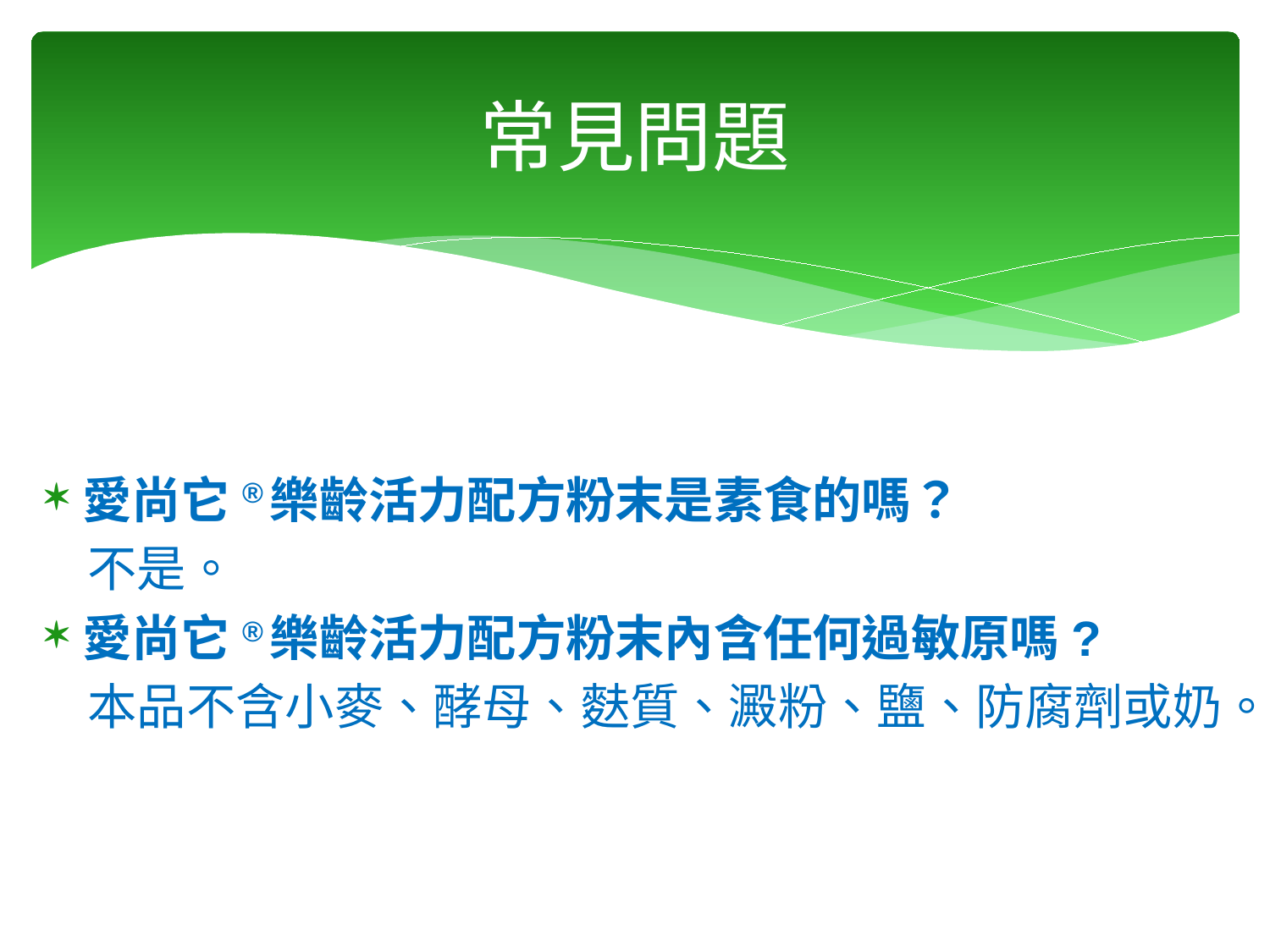

# 常見問題
愛尚它®樂齡活力配方粉末是素食的嗎？
  不是。
愛尚它®樂齡活力配方粉末內含任何過敏原嗎?
  本品不含小麥、酵母、麩質、澱粉、鹽、防腐劑或奶。